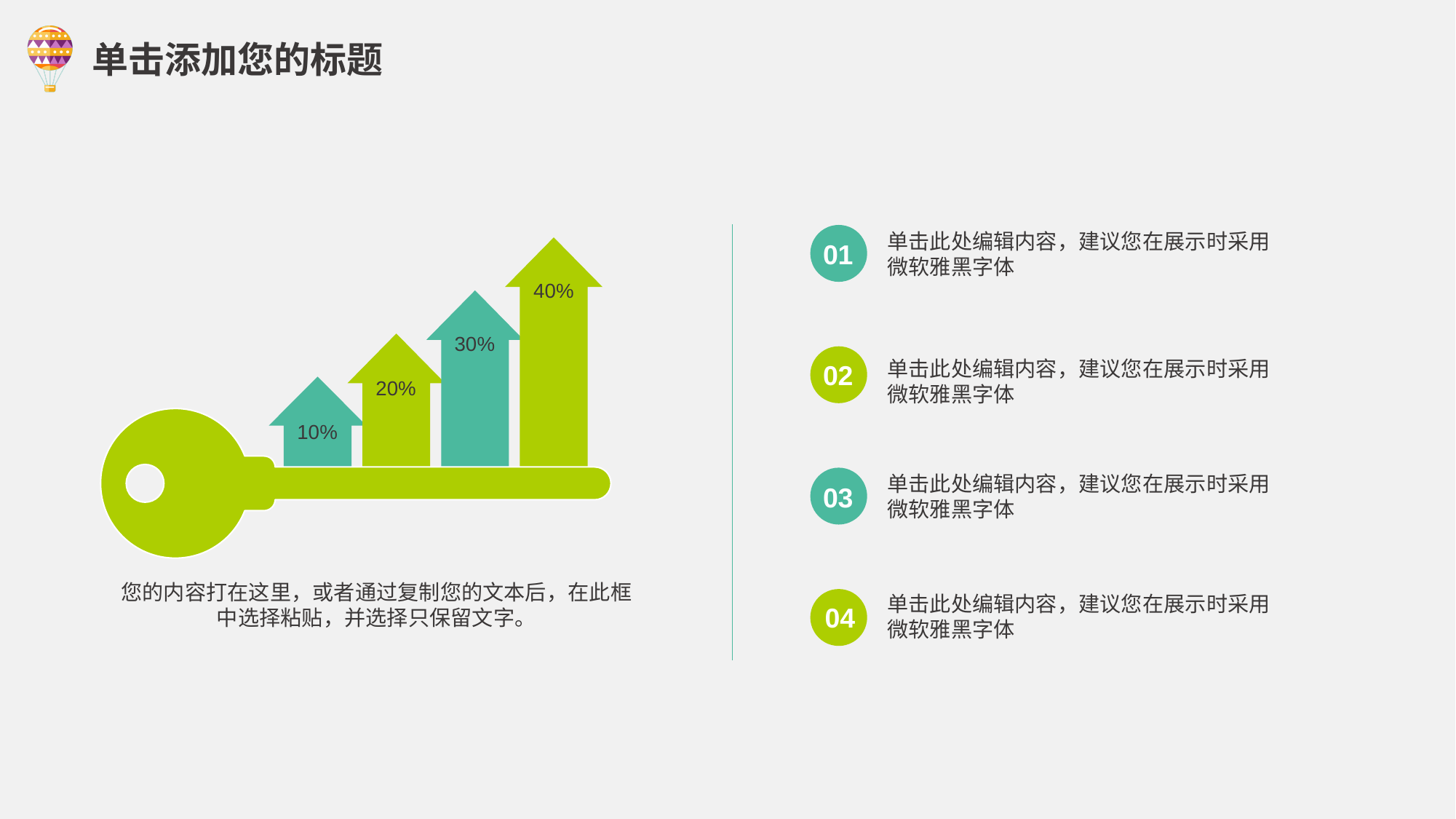

单击添加您的标题
单击此处编辑内容，建议您在展示时采用微软雅黑字体

01
40%

30%

单击此处编辑内容，建议您在展示时采用微软雅黑字体

02
20%

10%
单击此处编辑内容，建议您在展示时采用微软雅黑字体

03
您的内容打在这里，或者通过复制您的文本后，在此框中选择粘贴，并选择只保留文字。
单击此处编辑内容，建议您在展示时采用微软雅黑字体

04